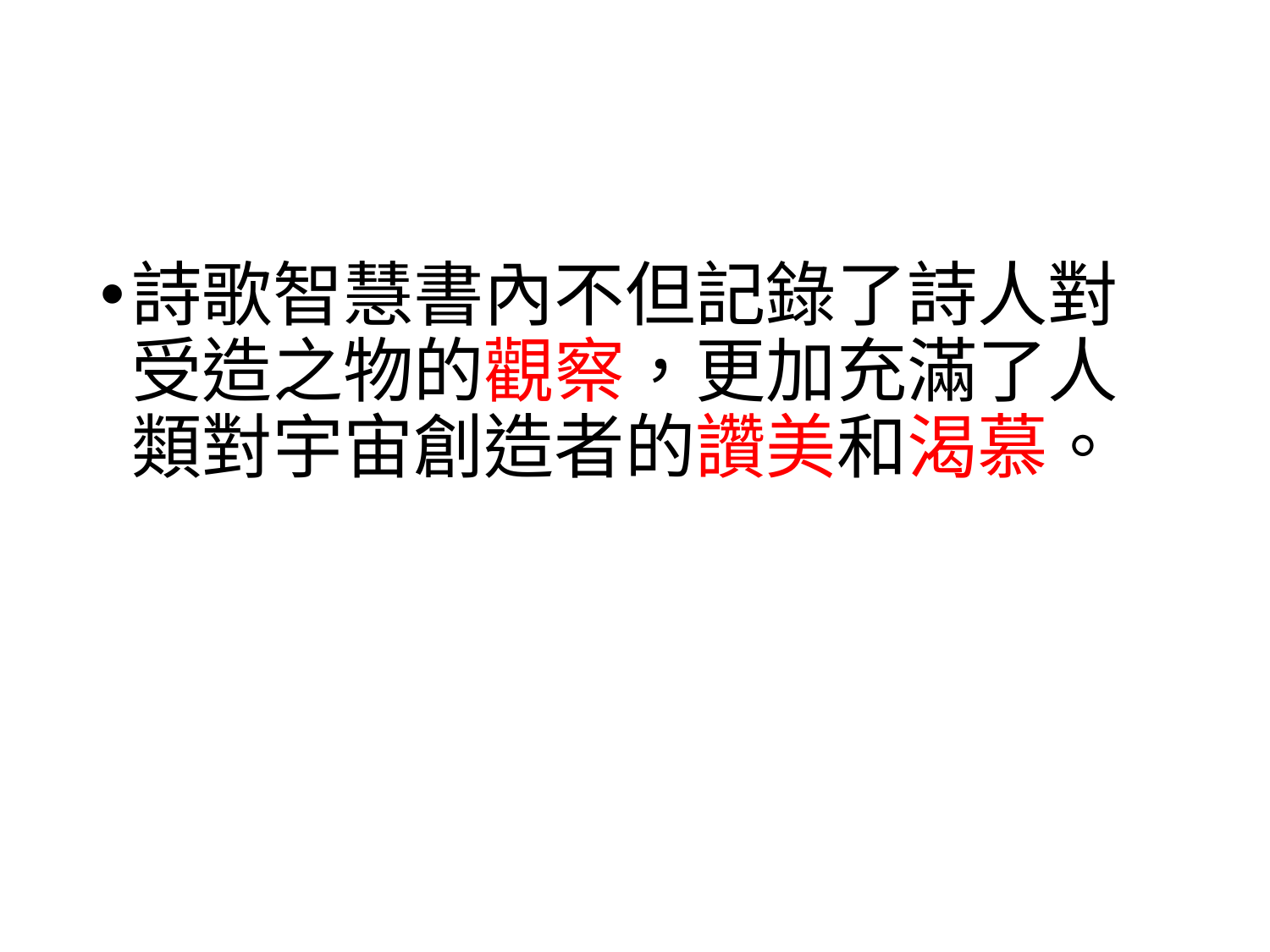

#
詩歌智慧書內不但記錄了詩人對受造之物的觀察，更加充滿了人類對宇宙創造者的讚美和渴慕。